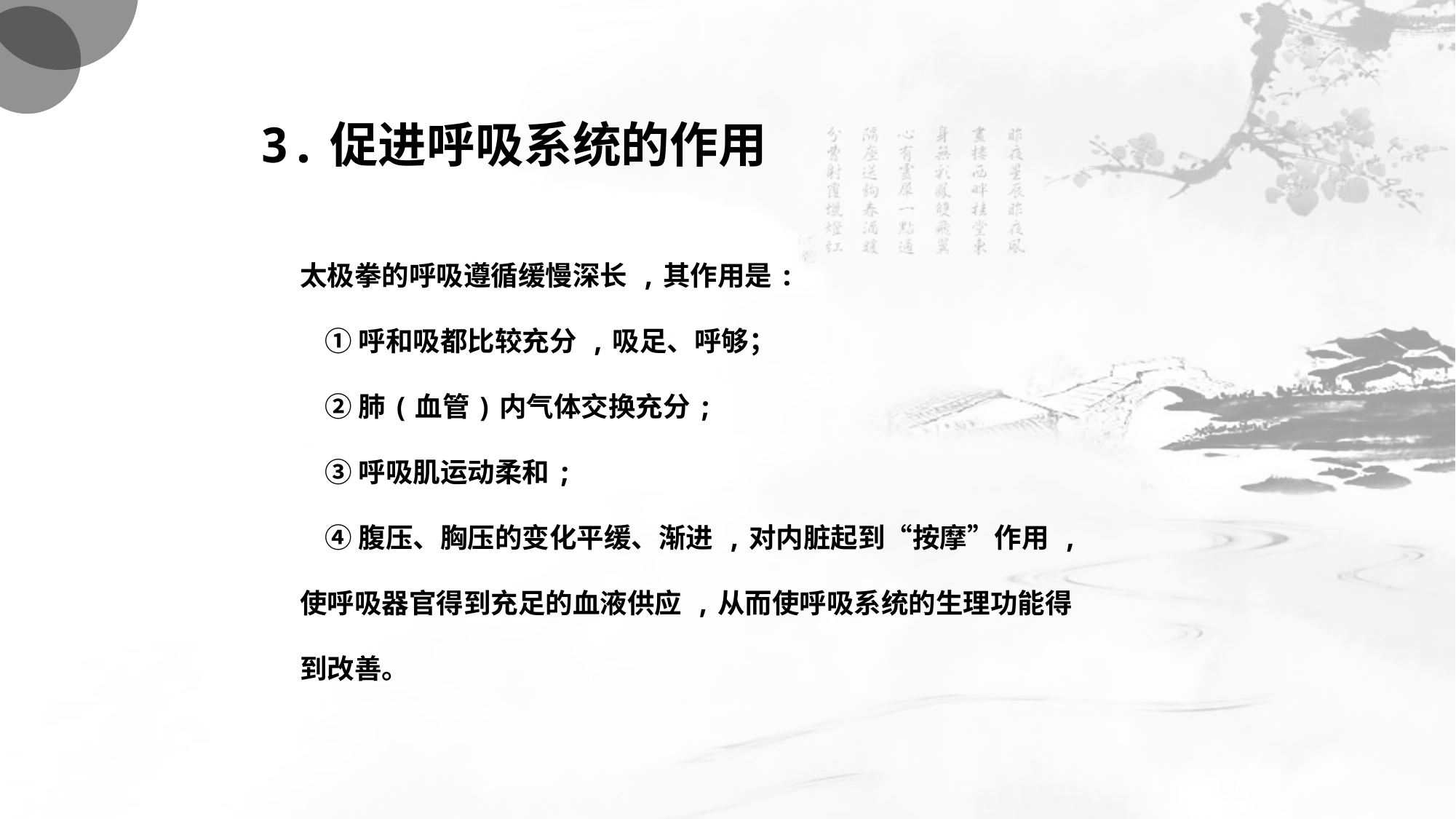

3.促进呼吸系统的作用
太极拳的呼吸遵循缓慢深长 ,其作用是:
    ①呼和吸都比较充分 ,吸足、呼够；
    ②肺(血管)内气体交换充分;
    ③呼吸肌运动柔和;
    ④腹压、胸压的变化平缓、渐进 ,对内脏起到“按摩”作用 ,使呼吸器官得到充足的血液供应 ,从而使呼吸系统的生理功能得到改善。